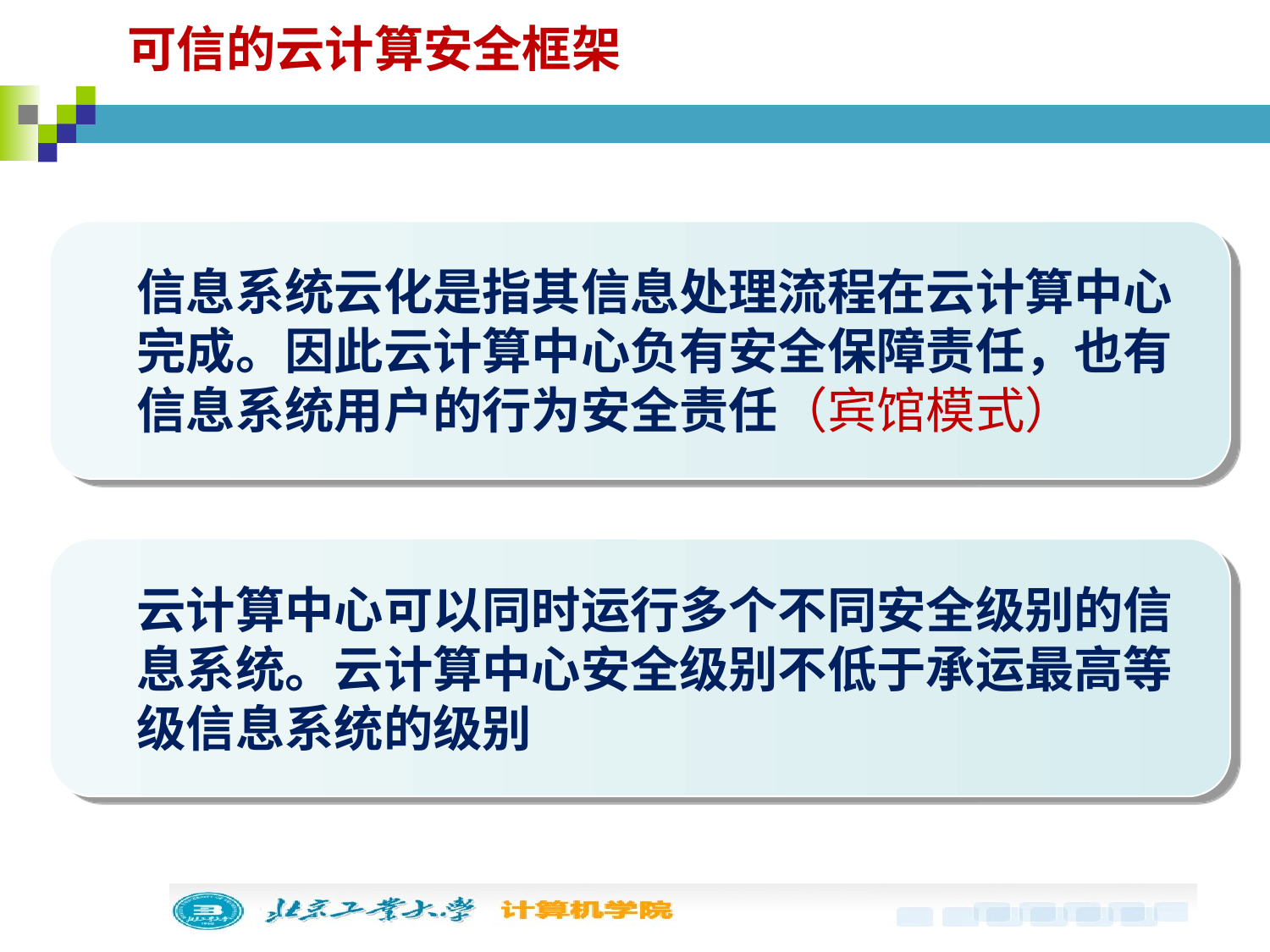

可信的云计算安全框架
信息系统云化是指其信息处理流程在云计算中心完成。因此云计算中心负有安全保障责任，也有信息系统用户的行为安全责任（宾馆模式）
云计算中心可以同时运行多个不同安全级别的信息系统。云计算中心安全级别不低于承运最高等级信息系统的级别